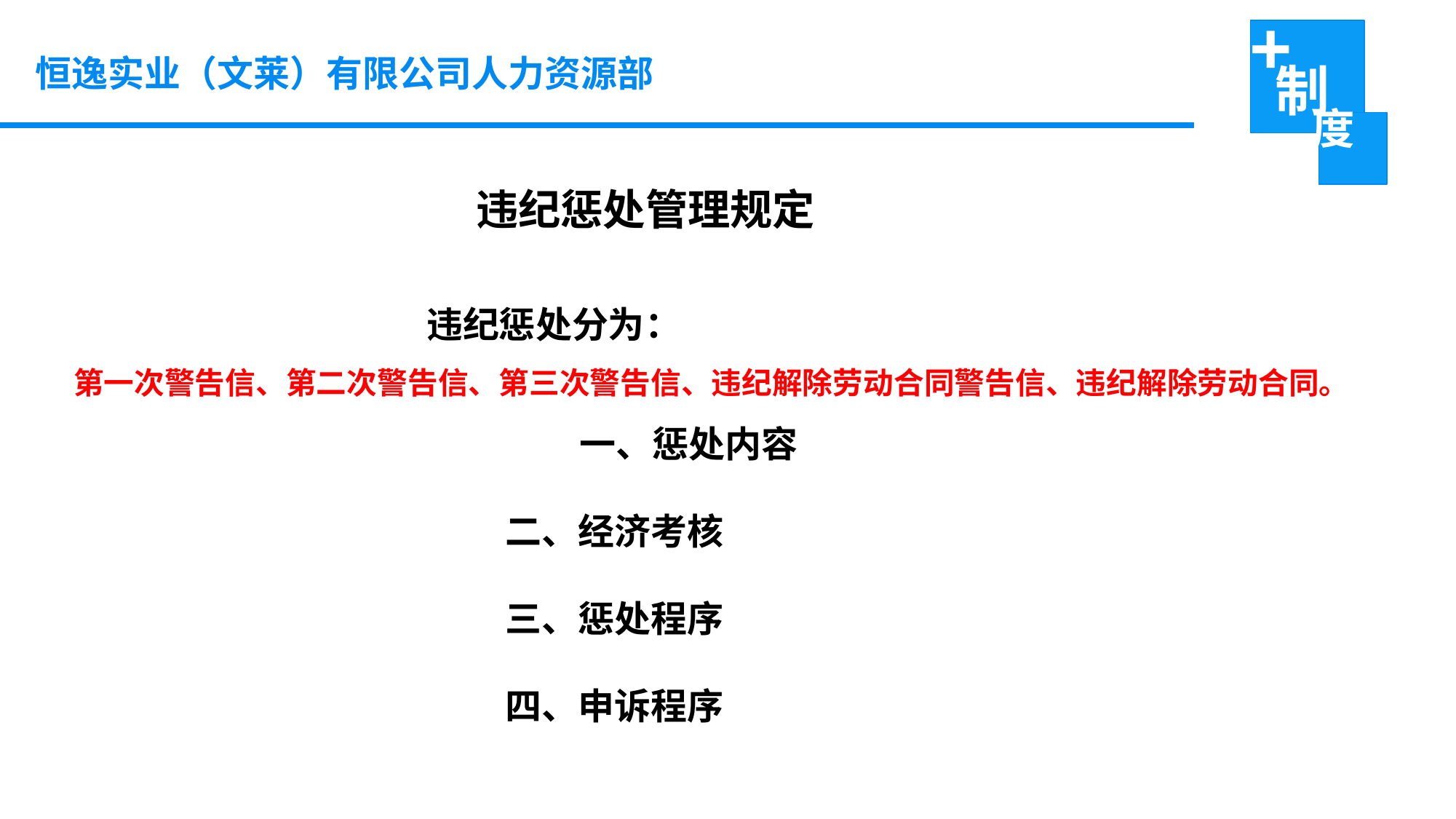

恒逸实业（文莱）有限公司人力资源部
      违纪惩处管理规定

                                                        违纪惩处分为：
第一次警告信、第二次警告信、第三次警告信、违纪解除劳动合同警告信、违纪解除劳动合同。
                                                                    一、惩处内容

二、经济考核

三、惩处程序

四、申诉程序